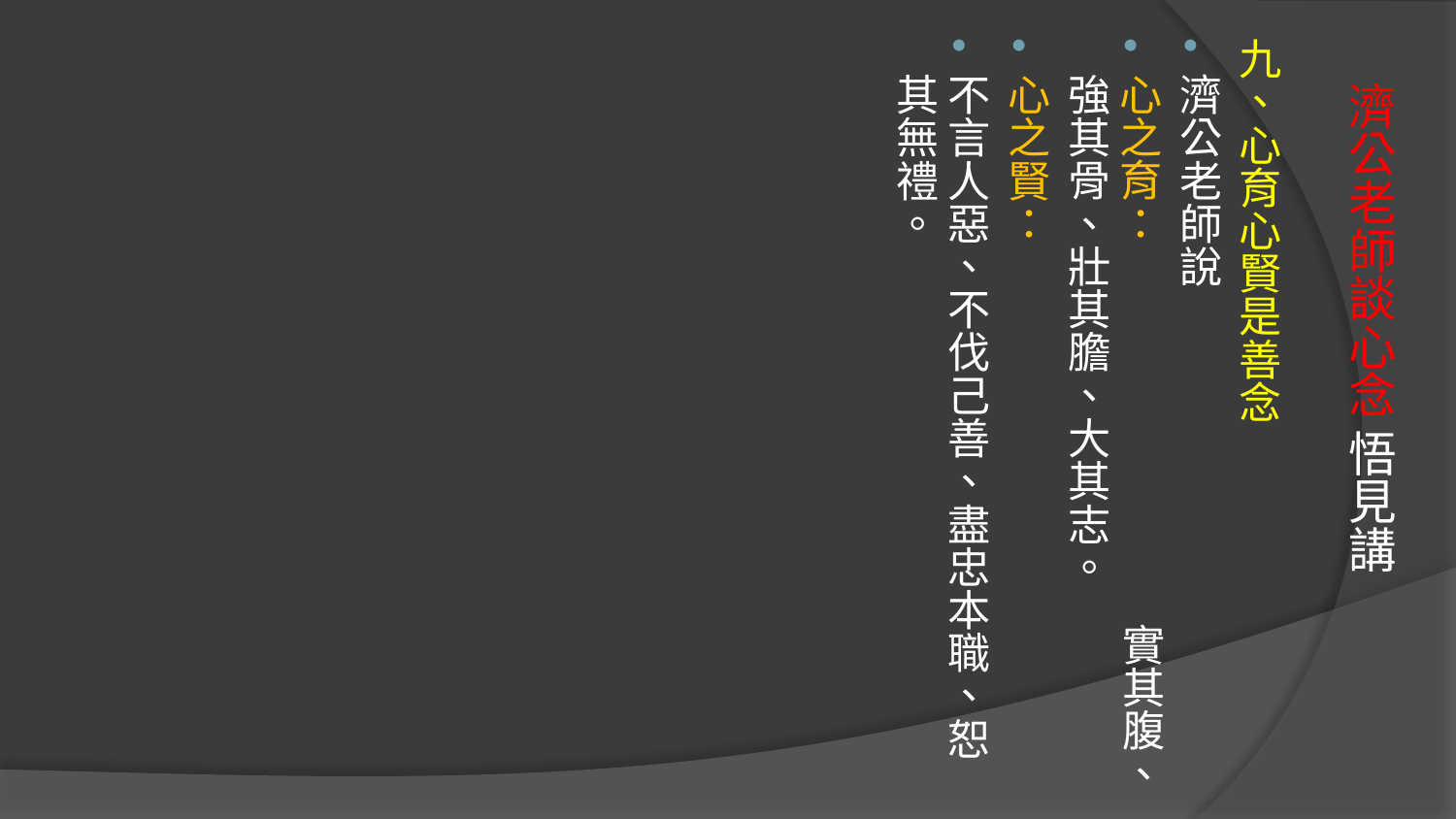

九、心育心賢是善念
濟公老師說
心之育：                                       實其腹、強其骨、壯其膽、大其志。
心之賢：
不言人惡、不伐己善、盡忠本職、恕其無禮。

# 濟公老師談心念 悟見講